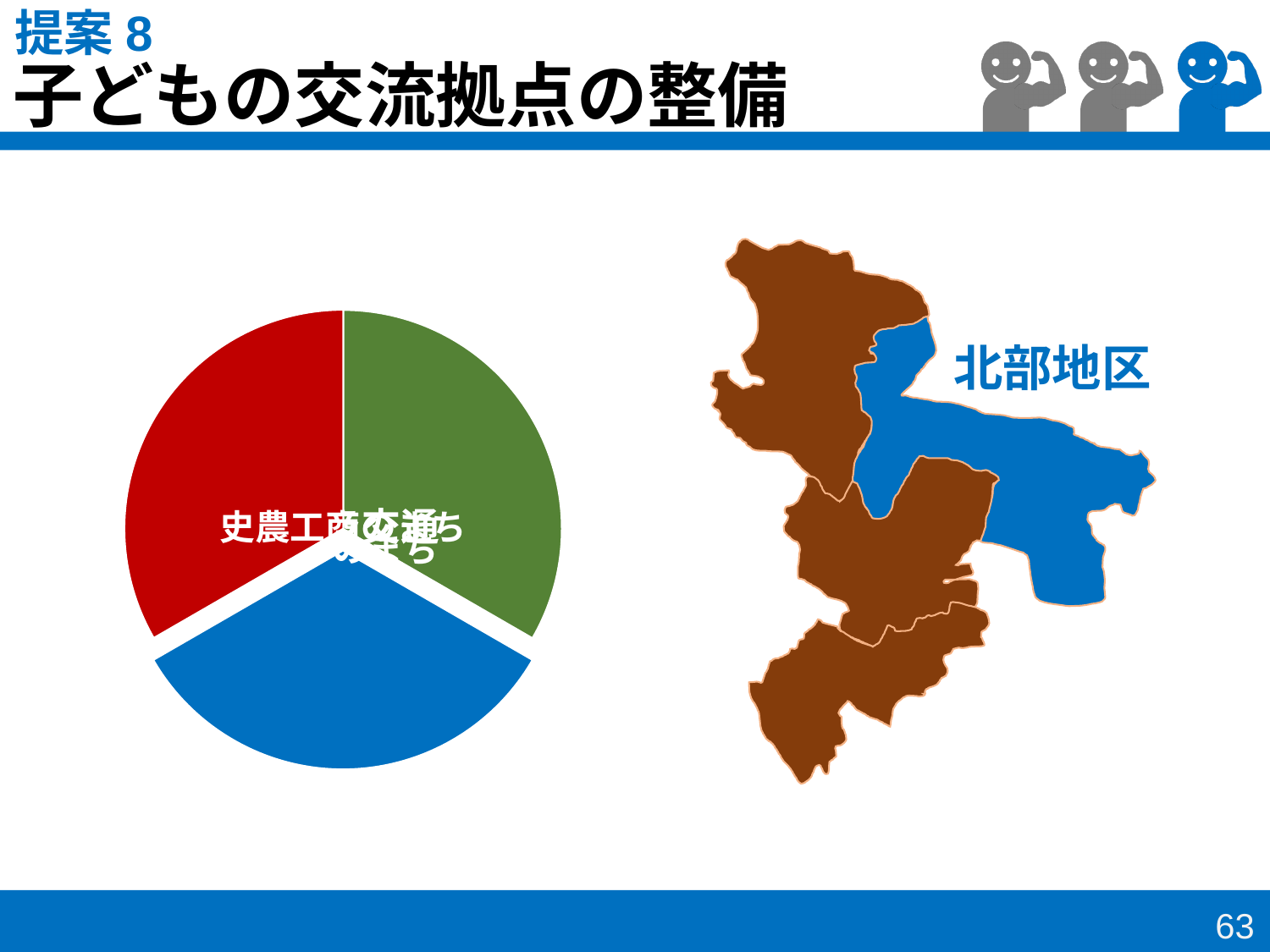

提案8
# 子どもの交流拠点の整備

キララ交通
AAAのまち
史農工商のまち
北部地区

63